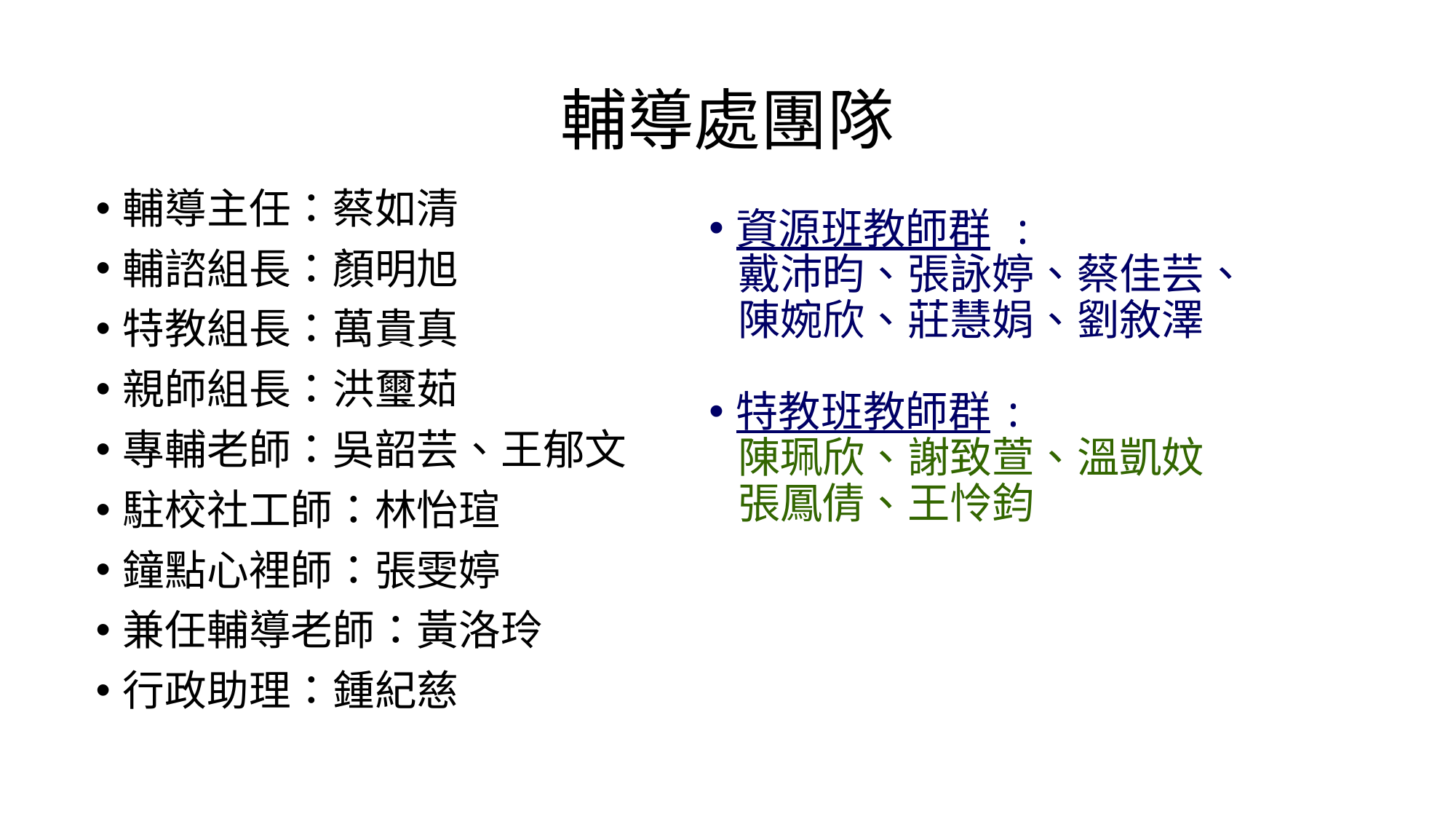

# 輔導處團隊
輔導主任：蔡如清
輔諮組長：顏明旭
特教組長：萬貴真
親師組長：洪璽茹
專輔老師：吳韶芸、王郁文
駐校社工師：林怡瑄
鐘點心裡師：張雯婷
兼任輔導老師：黃洛玲
行政助理：鍾紀慈

資源班教師群 :
  戴沛昀、張詠婷、蔡佳芸、
  陳婉欣、莊慧娟、劉敘澤

特教班教師群:
  陳珮欣、謝致萱、溫凱妏
  張鳳倩、王怜鈞